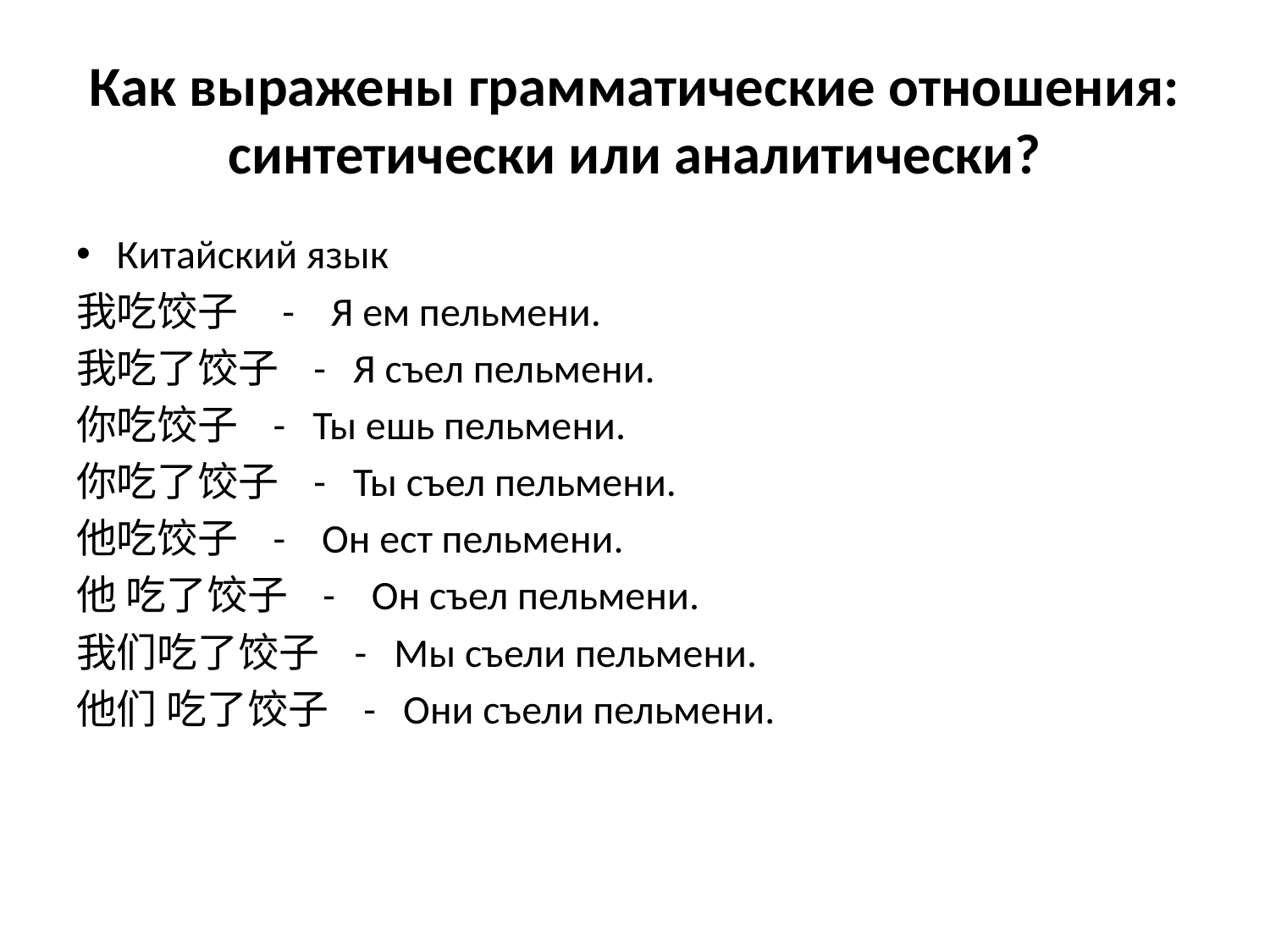

# Как выражены грамматические отношения: синтетически или аналитически?
Китайский язык
我吃饺子    -    Я ем пельмени.
我吃了饺子   -   Я съел пельмени.
你吃饺子   -   Ты ешь пельмени.
你吃了饺子   -   Ты съел пельмени.
他吃饺子   -    Он ест пельмени.
他 吃了饺子   -    Он съел пельмени.
我们吃了饺子   -   Мы съели пельмени.
他们 吃了饺子   -   Они съели пельмени.